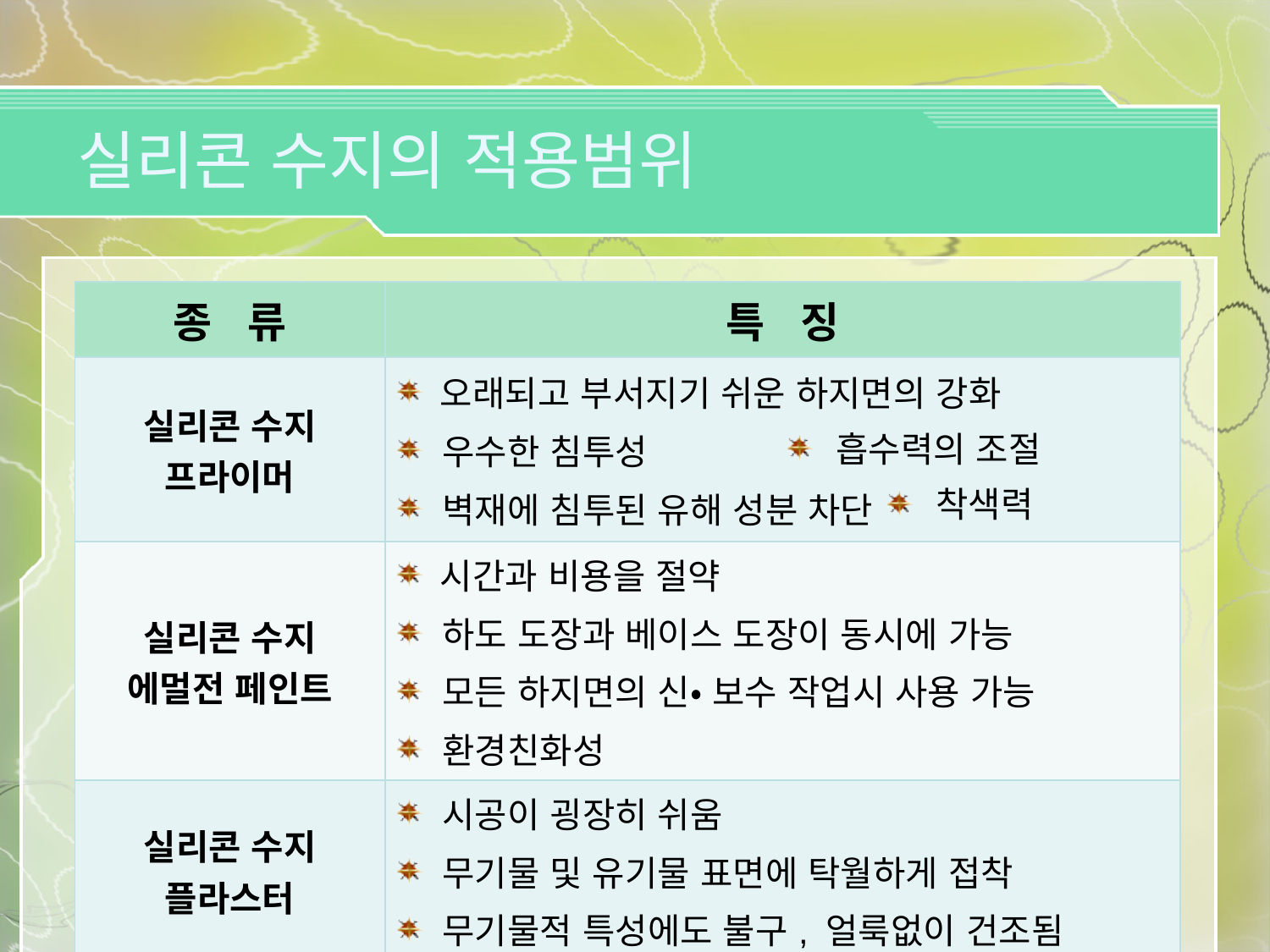

실리콘 수지의 적용범위
| 종 류 | 특 징 |
| --- | --- |
| 실리콘 수지 프라이머 | 오래되고 부서지기 쉬운 하지면의 강화 우수한 침투성 벽재에 침투된 유해 성분 차단 |
| 실리콘 수지 에멀전 페인트 | 시간과 비용을 절약 하도 도장과 베이스 도장이 동시에 가능 모든 하지면의 신• 보수 작업시 사용 가능 환경친화성 |
| 실리콘 수지 플라스터 | 시공이 굉장히 쉬움 무기물 및 유기물 표면에 탁월하게 접착 무기물적 특성에도 불구, 얼룩없이 건조됨 |

 흡수력의 조절
 착색력